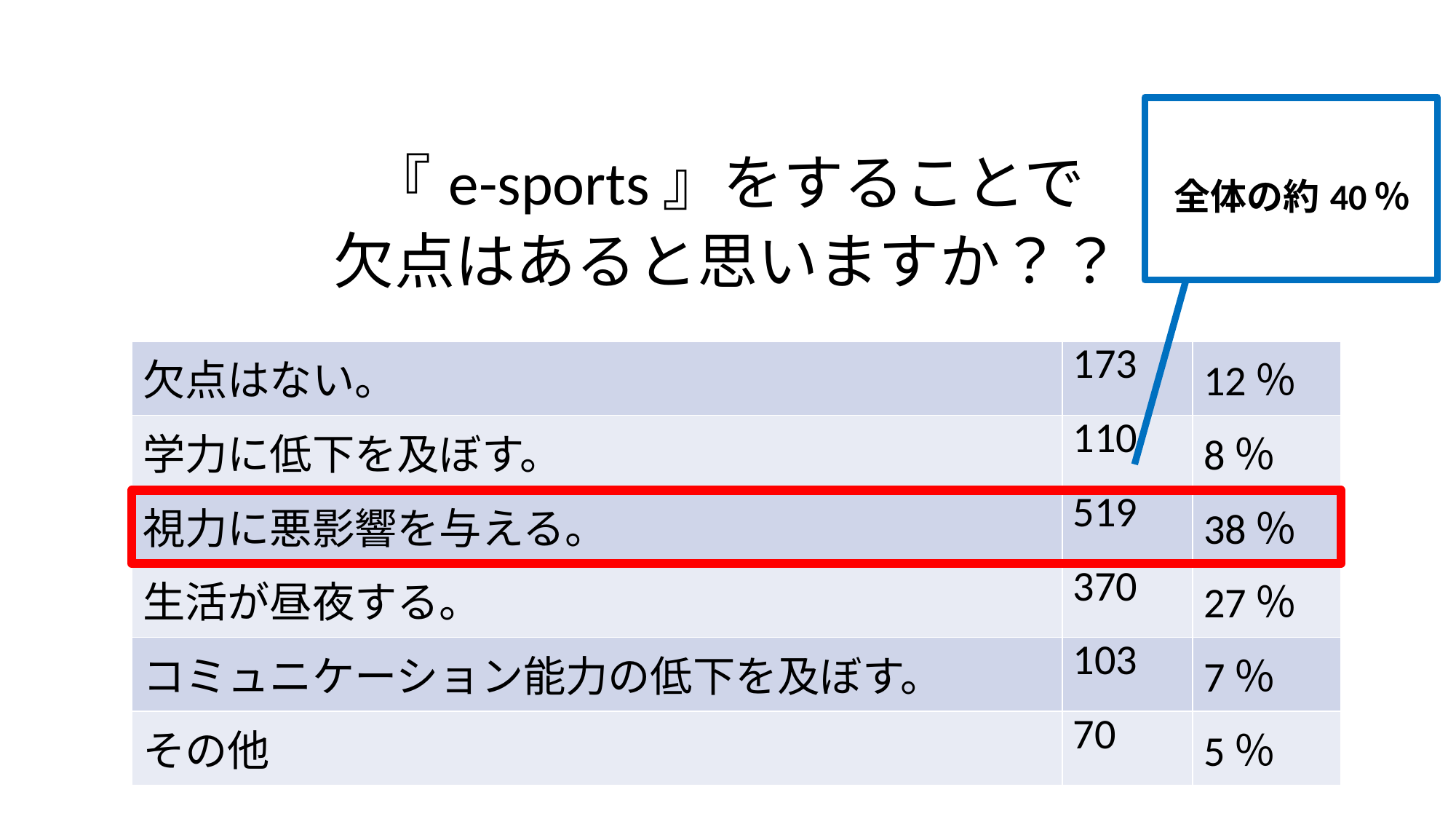

# 『e-sports』をすることで 欠点はあると思いますか？？
全体の約40％
| 欠点はない。 | 173 | 12％ |
| --- | --- | --- |
| 学力に低下を及ぼす。 | 110 | 8％ |
| 視力に悪影響を与える。 | 519 | 38％ |
| 生活が昼夜する。 | 370 | 27％ |
| コミュニケーション能力の低下を及ぼす。 | 103 | 7％ |
| その他 | 70 | 5％ |